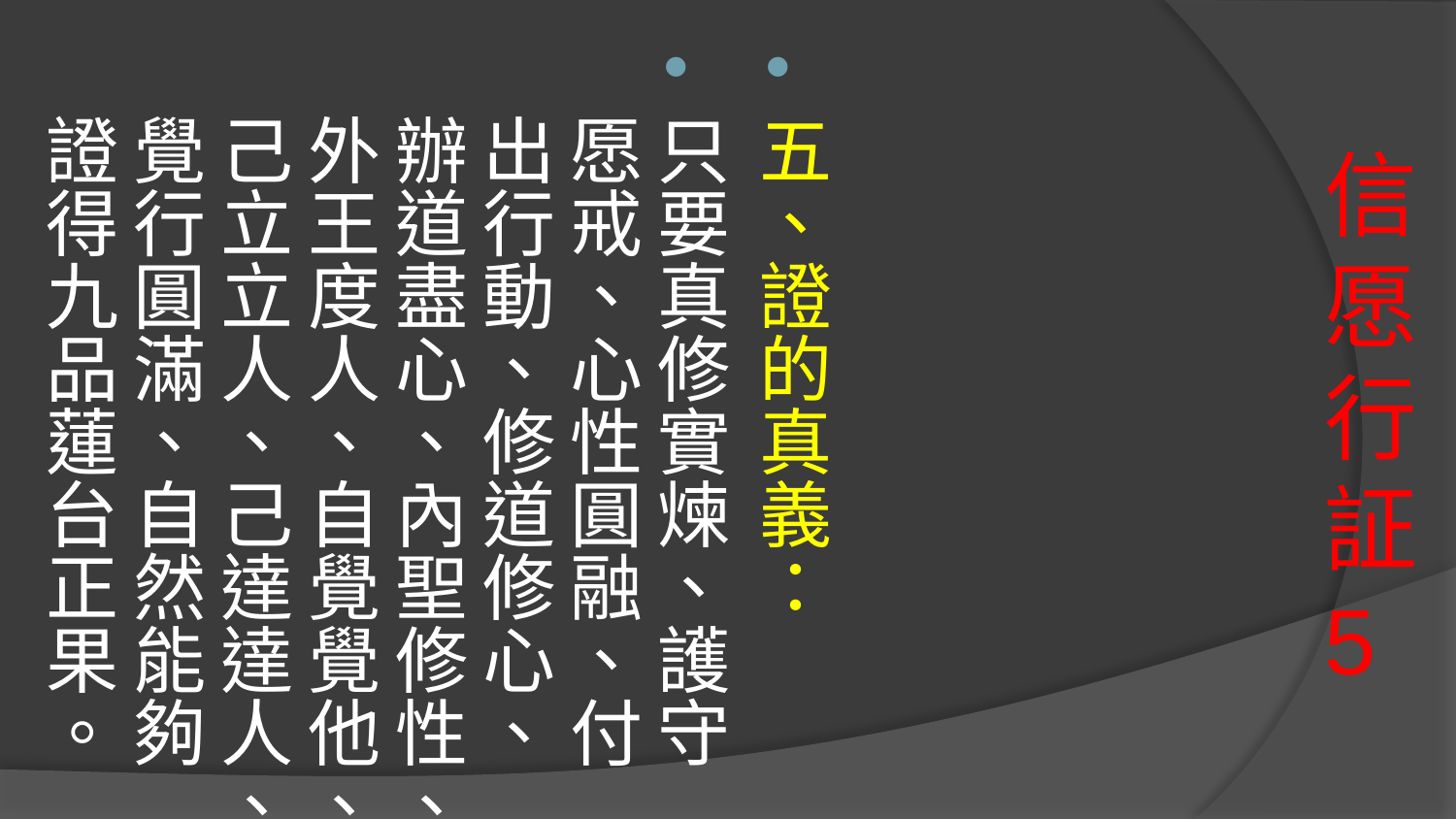

五、證的真義：
只要真修實煉、護守愿戒、心性圓融、付出行動、修道修心、辦道盡心、內聖修性、外王度人、自覺覺他、己立立人、己達達人、覺行圓滿、自然能夠證得九品蓮台正果。
# 信愿行証 5